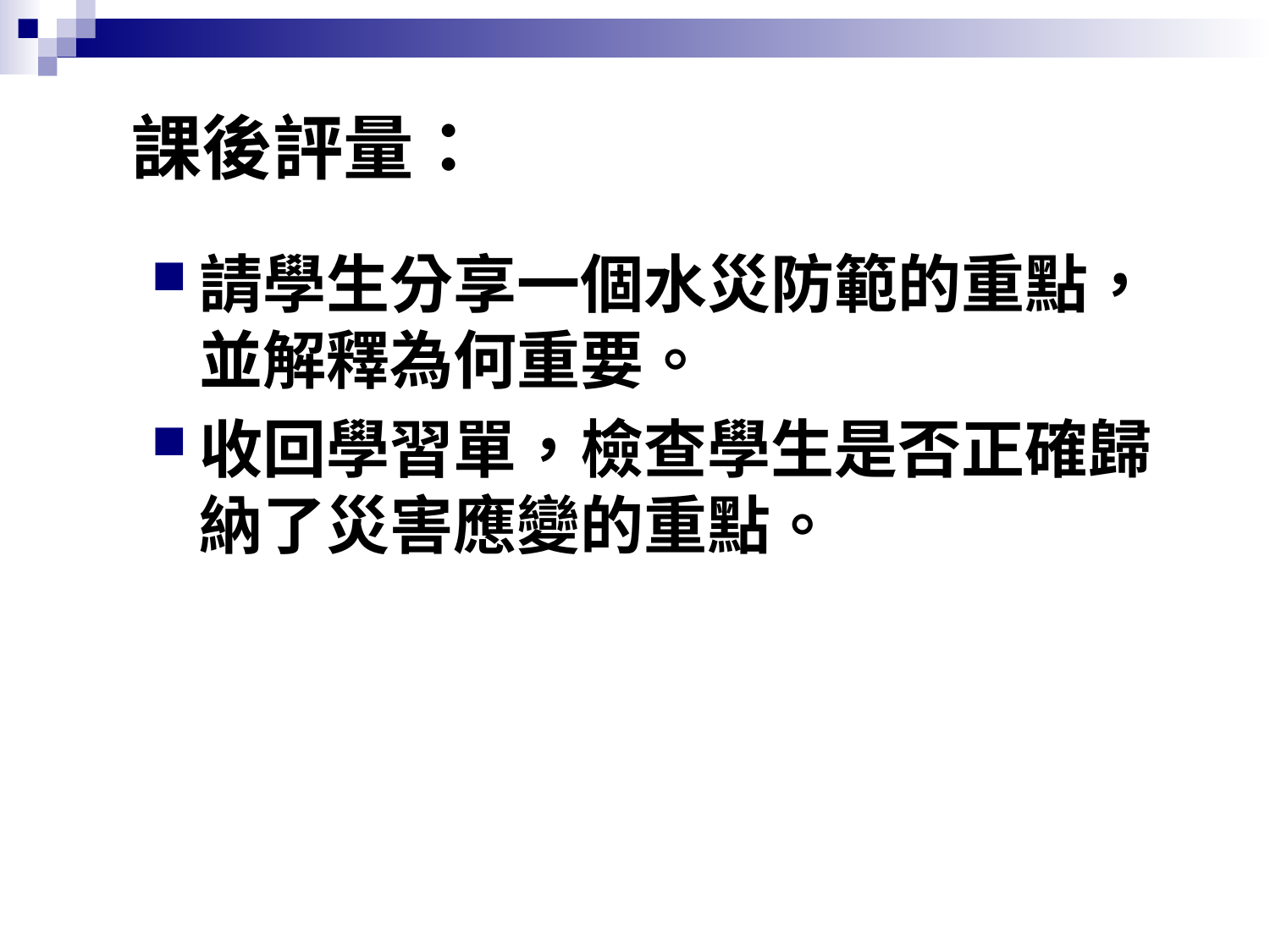

# 課後評量：
請學生分享一個水災防範的重點，並解釋為何重要。
收回學習單，檢查學生是否正確歸納了災害應變的重點。